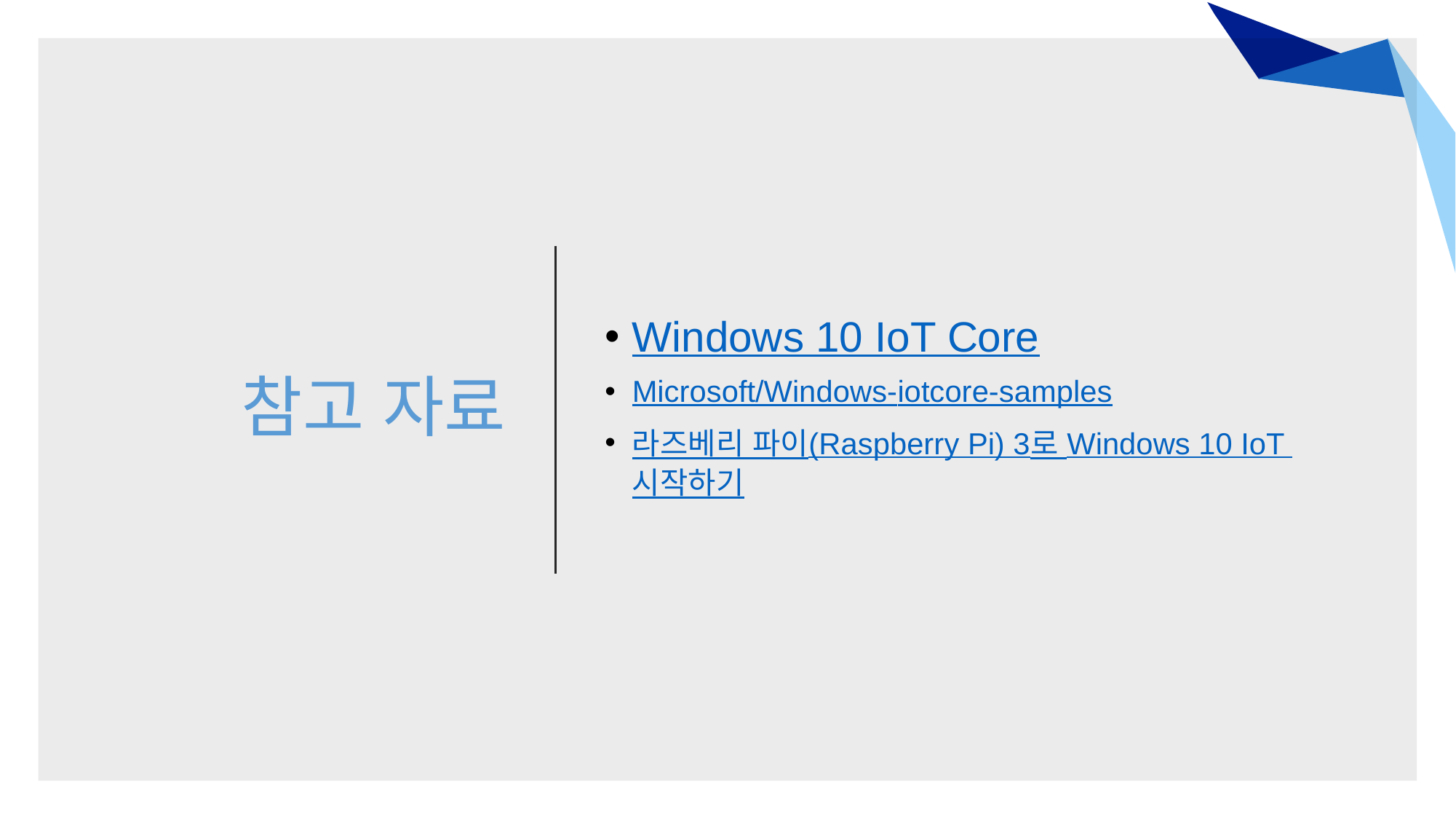

# 참고 자료
Windows 10 IoT Core
Microsoft/Windows-iotcore-samples
라즈베리 파이(Raspberry Pi) 3로 Windows 10 IoT 시작하기